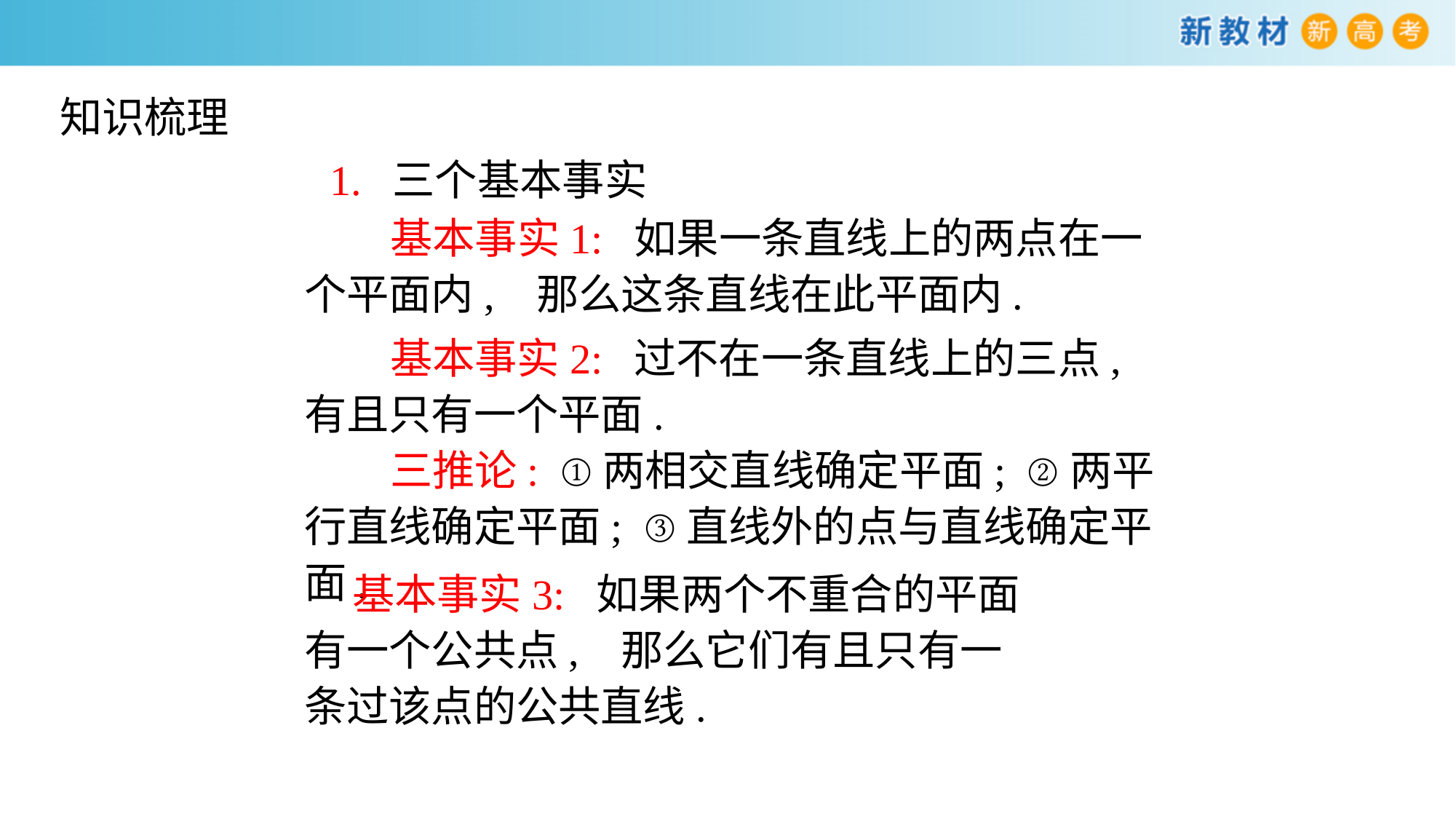

知识梳理
1.  三个基本事实
        基本事实1:  如果一条直线上的两点在一个平面内,   那么这条直线在此平面内.
        基本事实2:  过不在一条直线上的三点,   有且只有一个平面.
        三推论:  ①两相交直线确定平面;  ②两平行直线确定平面;  ③直线外的点与直线确定平面.
    基本事实3:  如果两个不重合的平面有一个公共点,   那么它们有且只有一条过该点的公共直线.